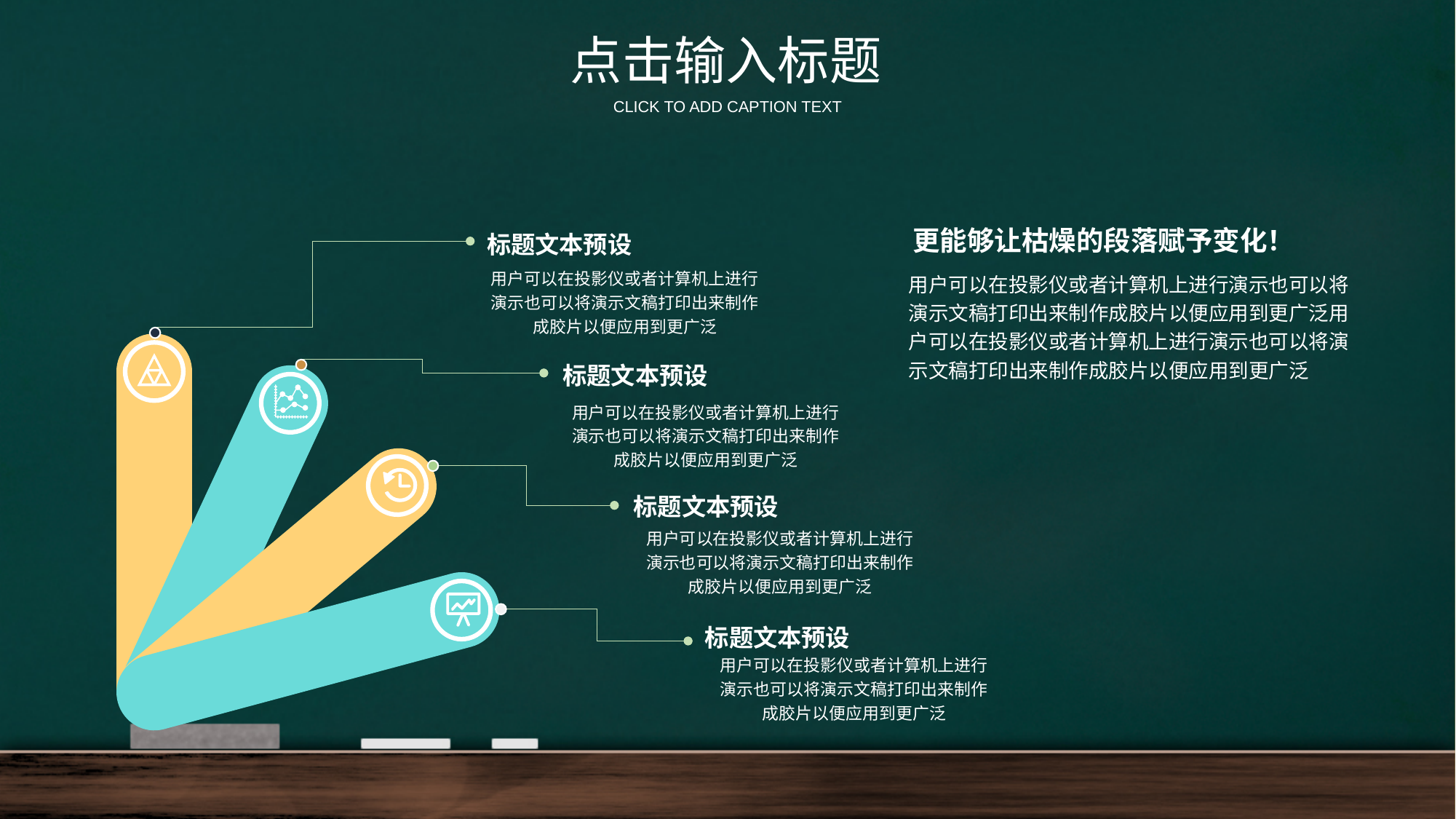

点击输入标题
CLICK TO ADD CAPTION TEXT
更能够让枯燥的段落赋予变化！
标题文本预设

标题文本预设

标题文本预设

标题文本预设
用户可以在投影仪或者计算机上进行演示也可以将演示文稿打印出来制作成胶片以便应用到更广泛用户可以在投影仪或者计算机上进行演示也可以将演示文稿打印出来制作成胶片以便应用到更广泛

用户可以在投影仪或者计算机上进行演示也可以将演示文稿打印出来制作成胶片以便应用到更广泛
用户可以在投影仪或者计算机上进行演示也可以将演示文稿打印出来制作成胶片以便应用到更广泛
用户可以在投影仪或者计算机上进行演示也可以将演示文稿打印出来制作成胶片以便应用到更广泛
用户可以在投影仪或者计算机上进行演示也可以将演示文稿打印出来制作成胶片以便应用到更广泛